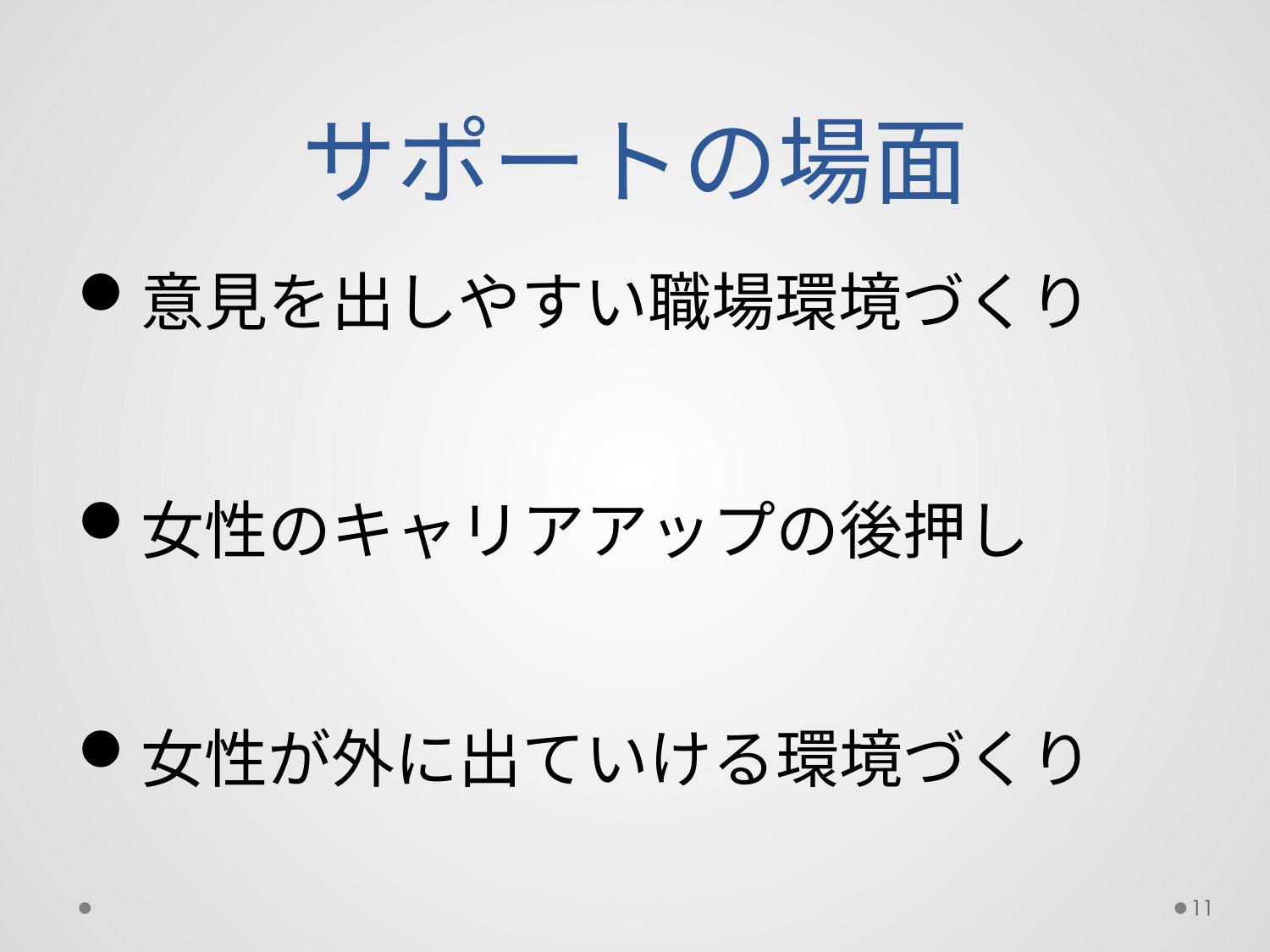

# サポートの場面
意見を出しやすい職場環境づくり

女性のキャリアアップの後押し

女性が外に出ていける環境づくり
11